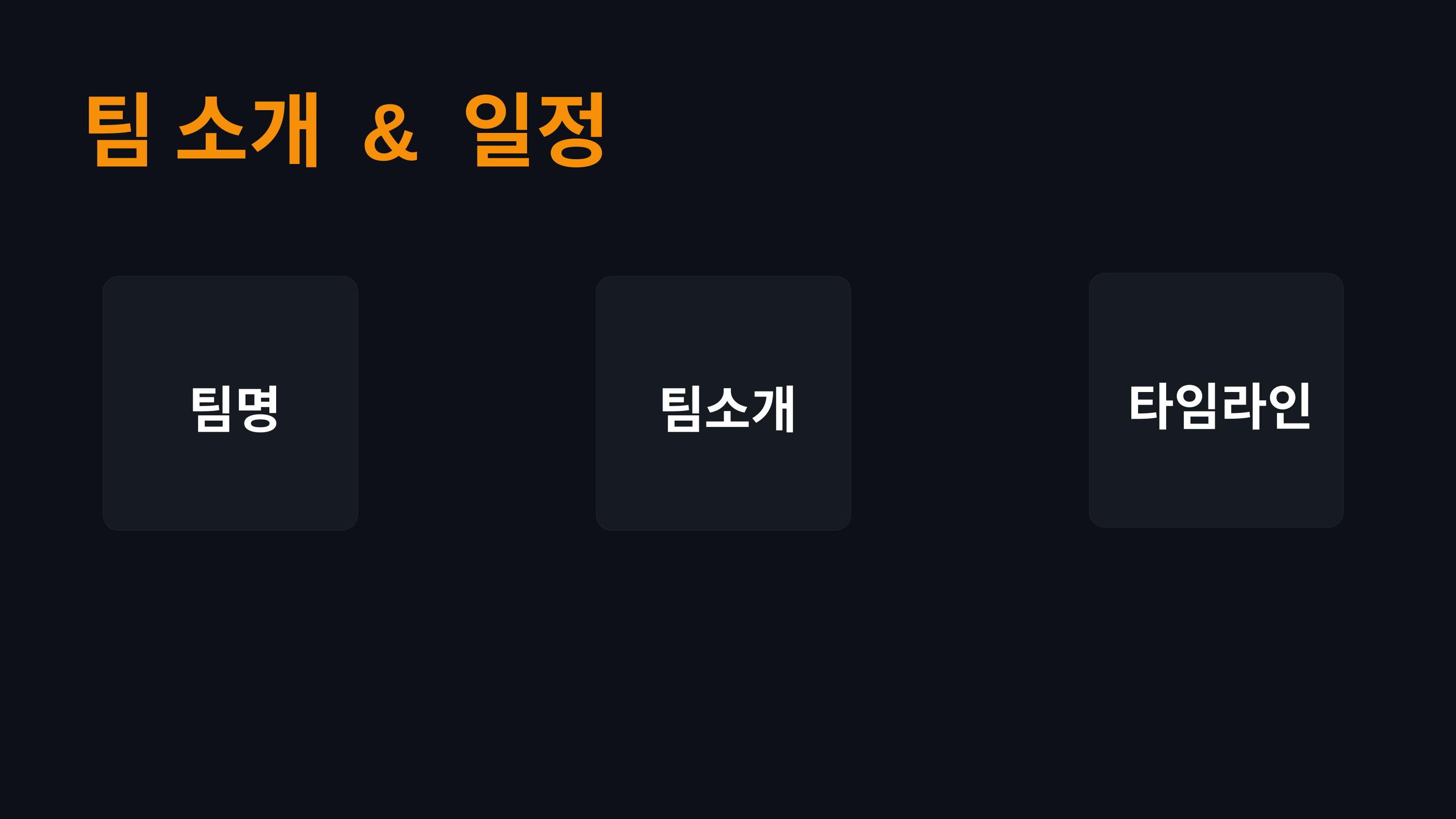

팀 소개 & 일정

타임라인

팀명

팀소개